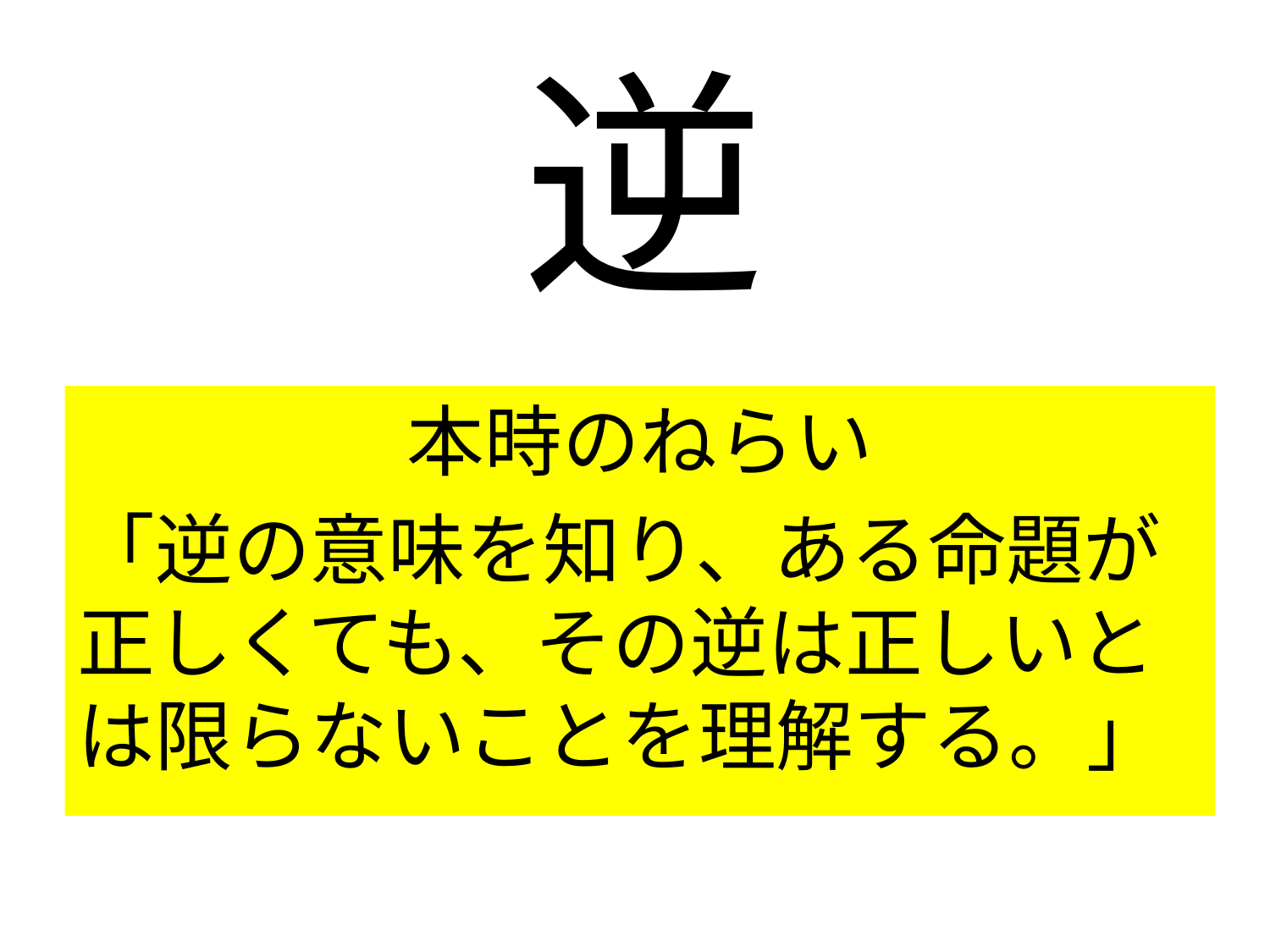

# 逆
本時のねらい
「逆の意味を知り、ある命題が正しくても、その逆は正しいとは限らないことを理解する。」